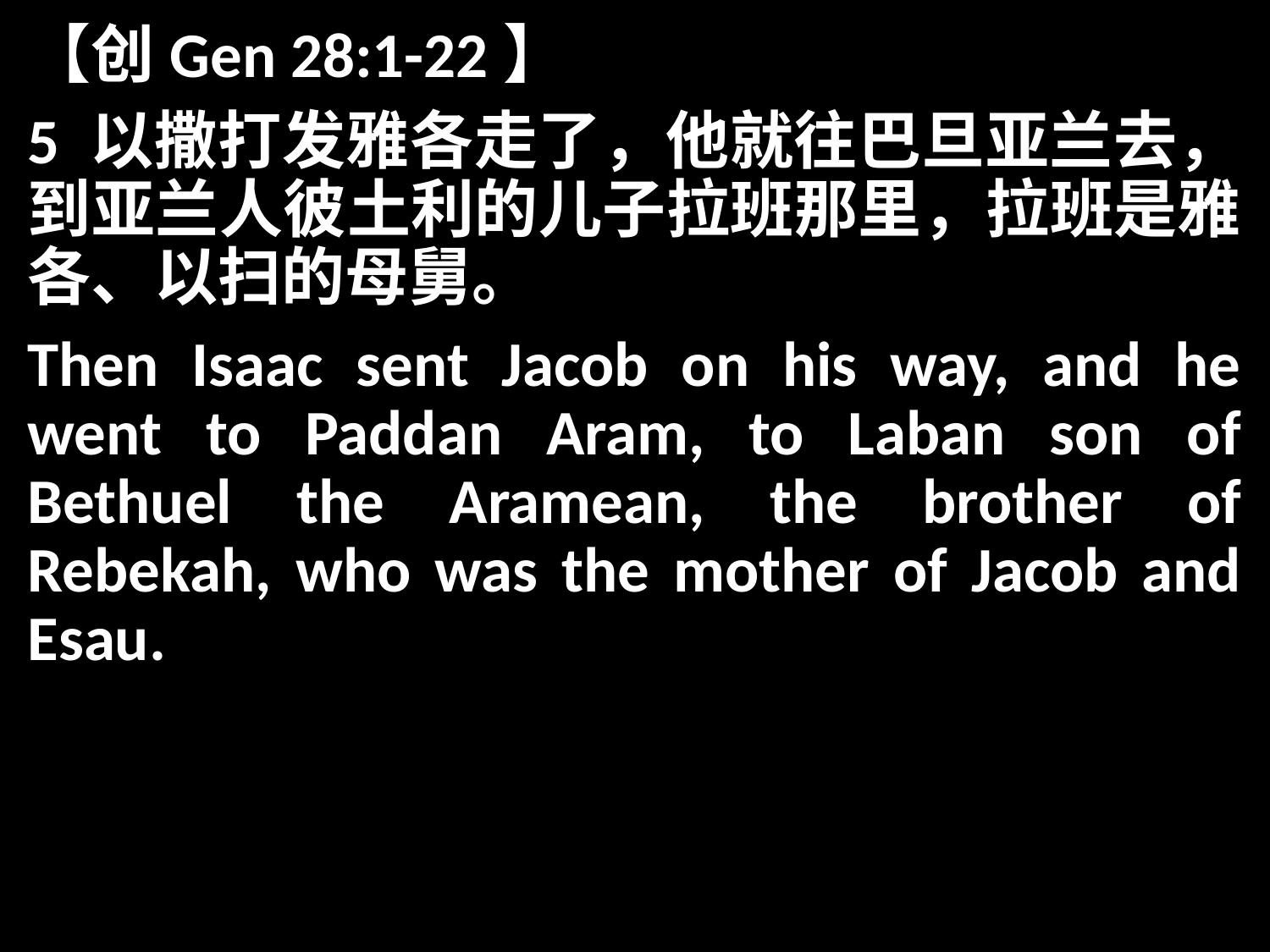

【创Gen 28:1-22】
5 以撒打发雅各走了，他就往巴旦亚兰去，到亚兰人彼土利的儿子拉班那里，拉班是雅各、以扫的母舅。
Then Isaac sent Jacob on his way, and he went to Paddan Aram, to Laban son of Bethuel the Aramean, the brother of Rebekah, who was the mother of Jacob and Esau.